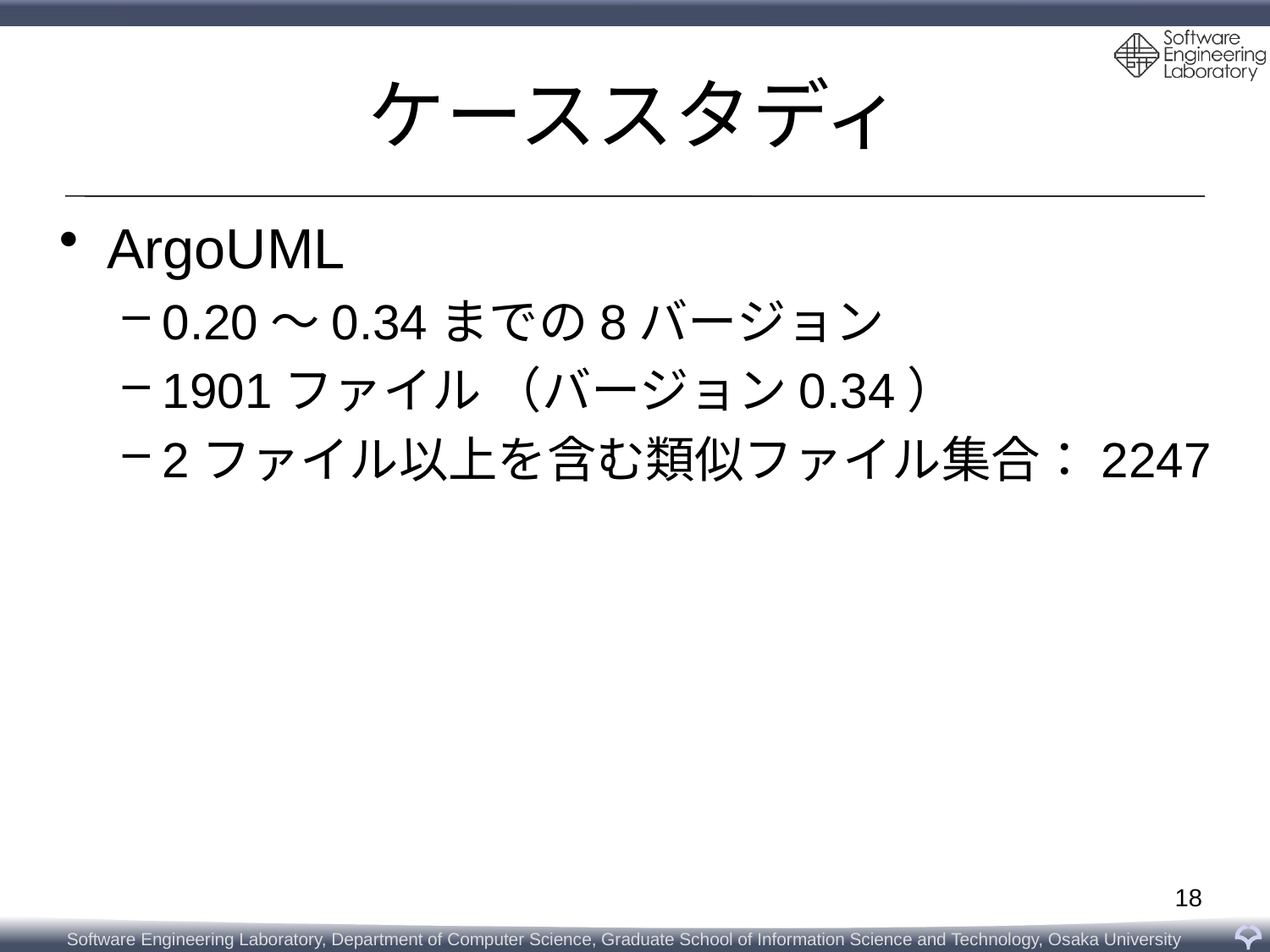

# ケーススタディ
ArgoUML
0.20～0.34までの8バージョン
1901ファイル （バージョン0.34）
2ファイル以上を含む類似ファイル集合：2247
18